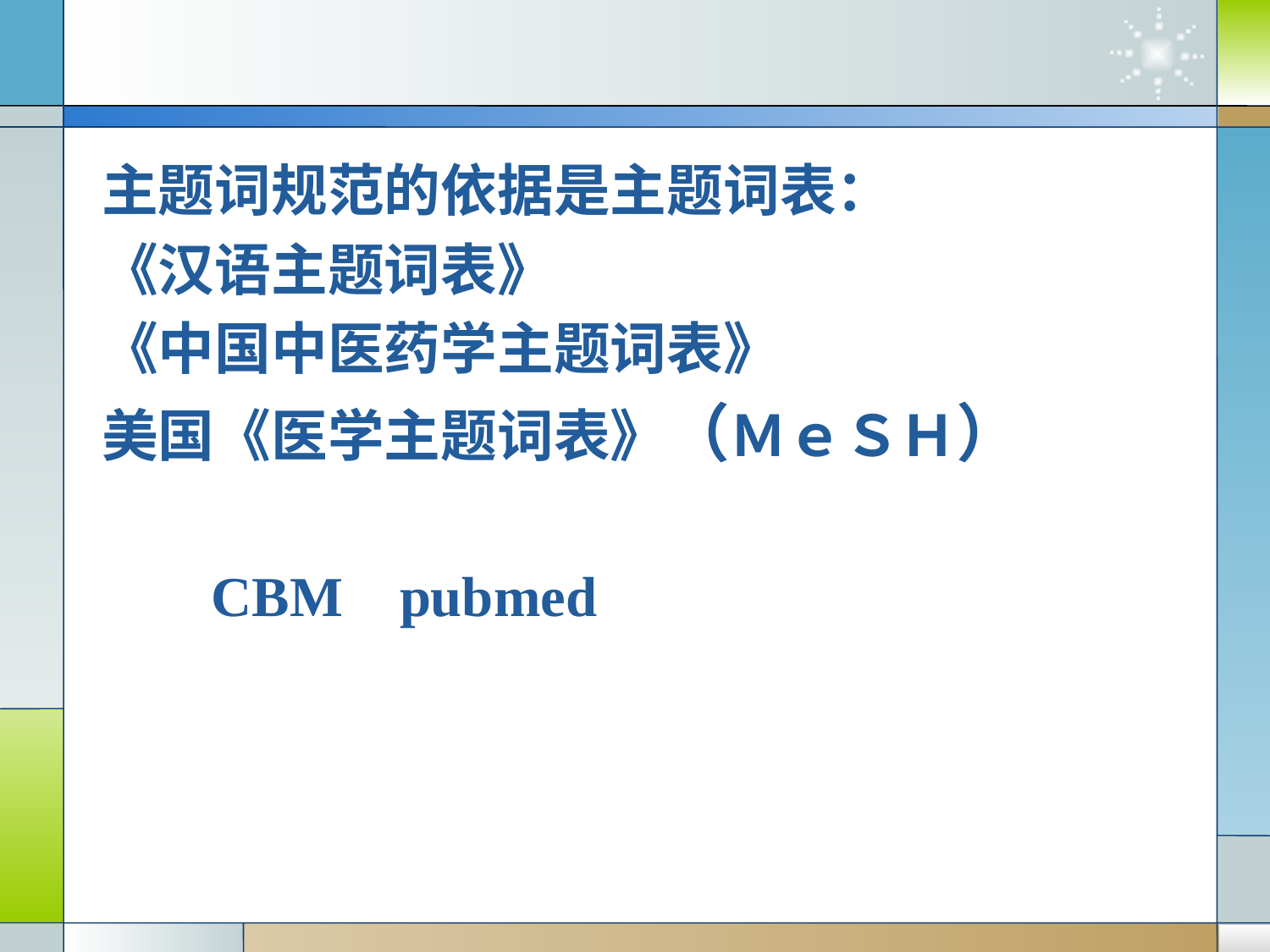

主题词规范的依据是主题词表：
《汉语主题词表》
《中国中医药学主题词表》
美国《医学主题词表》（ＭｅＳＨ）

       CBM    pubmed